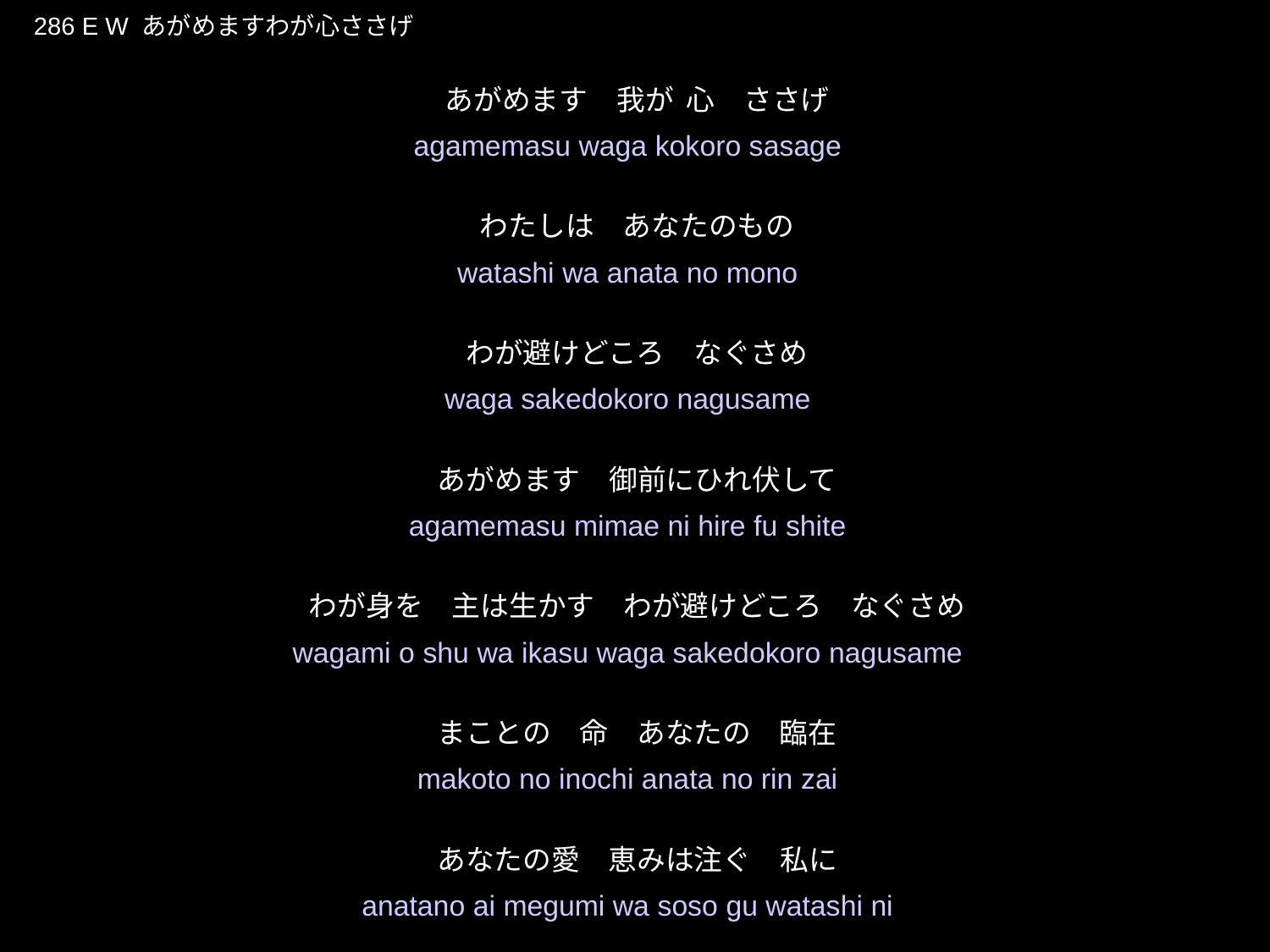

あがめますわがこころささげ
★W
286 E W あがめますわが心ささげ
あがめます　我が  心　ささげ
わたしは　あなたのもの
わが避けどころ　なぐさめ
あがめます　御前にひれ伏して
わが身を　主は生かす　わが避けどころ　なぐさめ
まことの　命　あなたの　臨在
あなたの愛　恵みは注ぐ　私に
★２
agamemasu waga kokoro sasage
watashi wa anata no mono
waga sakedokoro nagusame
agamemasu mimae ni hire fu shite
wagami o shu wa ikasu waga sakedokoro nagusame
makoto no inochi anata no rin zai
anatano ai megumi wa soso gu watashi ni